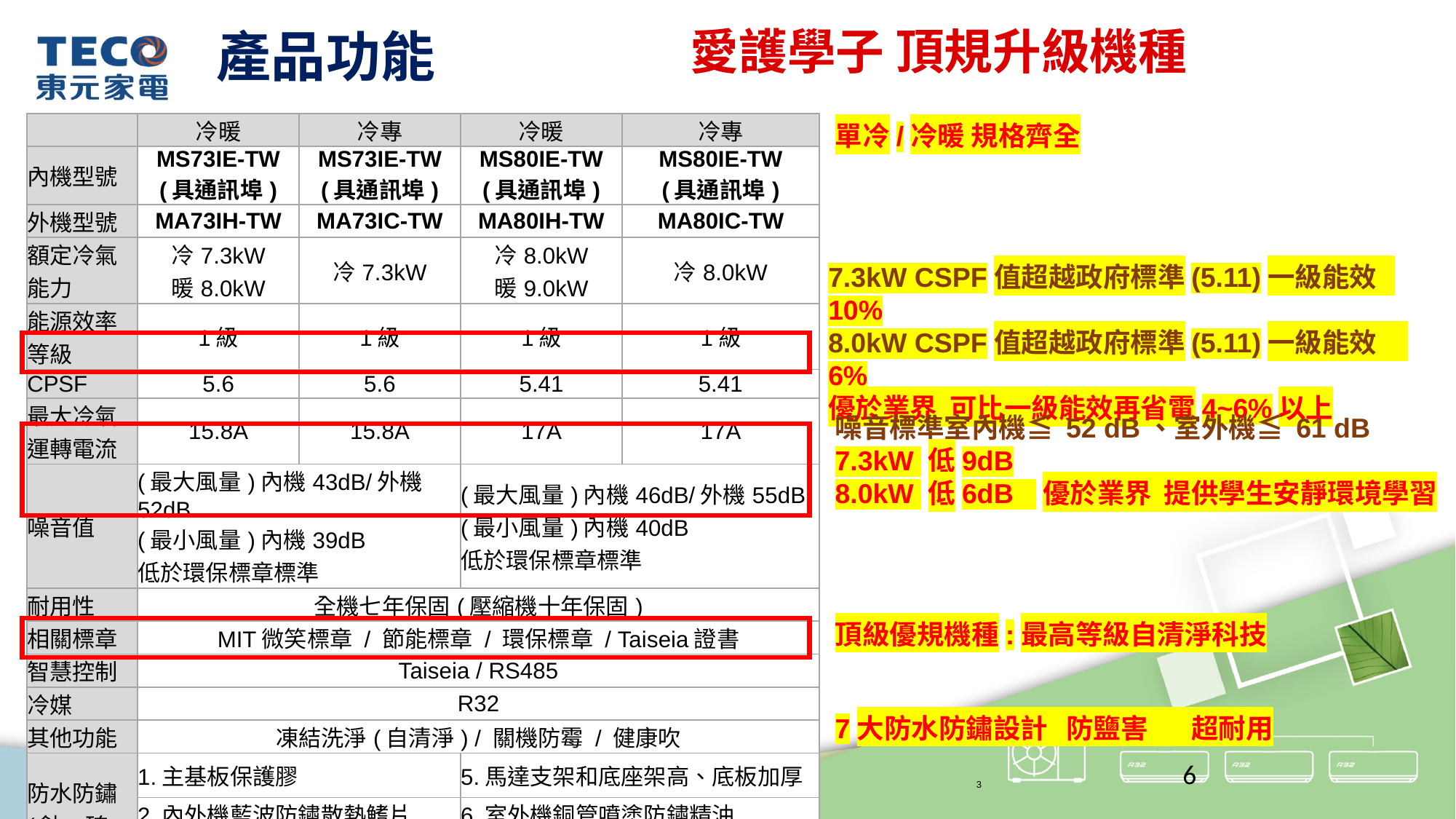

# 產品功能
愛護學子 頂規升級機種

|  | 冷暖 | 冷專 | 冷暖 | 冷專 |
| --- | --- | --- | --- | --- |
| 內機型號 | MS73IE-TW (具通訊埠) | MS73IE-TW (具通訊埠) | MS80IE-TW (具通訊埠) | MS80IE-TW (具通訊埠) |
| 外機型號 | MA73IH-TW | MA73IC-TW | MA80IH-TW | MA80IC-TW |
| 額定冷氣能力 | 冷7.3kW 暖8.0kW | 冷7.3kW | 冷8.0kW 暖9.0kW | 冷8.0kW |
| 能源效率等級 | 1級 | 1級 | 1級 | 1級 |
| CPSF | 5.6 | 5.6 | 5.41 | 5.41 |
| 最大冷氣運轉電流 | 15.8A | 15.8A | 17A | 17A |
| 噪音值 | (最大風量)內機43dB/外機52dB (最小風量)內機39dB 低於環保標章標準 |  | (最大風量)內機46dB/外機55dB (最小風量)內機40dB 低於環保標章標準 |  |
| 耐用性 | 全機七年保固(壓縮機十年保固) |  |  |  |
| 相關標章 | MIT微笑標章 / 節能標章 / 環保標章 / Taiseia證書 |  |  |  |
| 智慧控制 | Taiseia / RS485 |  |  |  |
| 冷媒 | R32 |  |  |  |
| 其他功能 | 凍結洗淨(自清淨) / 關機防霉 / 健康吹 |  |  |  |
| 防水防鏽 (蝕、硫、鹽) | 1.主基板保護膠 |  | 5.馬達支架和底座架高、底板加厚 |  |
|  | 2.內外機藍波防鏽散熱鰭片 |  | 6.室外機銅管噴塗防鏽精油 |  |
|  | 3.內機蒸發器U型管防鏽厚漆 |  | 7.室外機防鏽烤漆機殼 |  |
|  | 4.室外機電控盒防水設計 |  |  |  |
單冷/冷暖 規格齊全
7.3kW CSPF值超越政府標準(5.11)一級能效    10%
8.0kW CSPF值超越政府標準(5.11)一級能效      6%
優於業界  可比一級能效再省電4~6%以上

噪音標準室內機≦ 52 dB、室外機≦ 61 dB
7.3kW 低9dB
8.0kW 低6dB   優於業界  提供學生安靜環境學習

頂級優規機種:最高等級自清淨科技

7大防水防鏽設計   防鹽害       超耐用
6
3